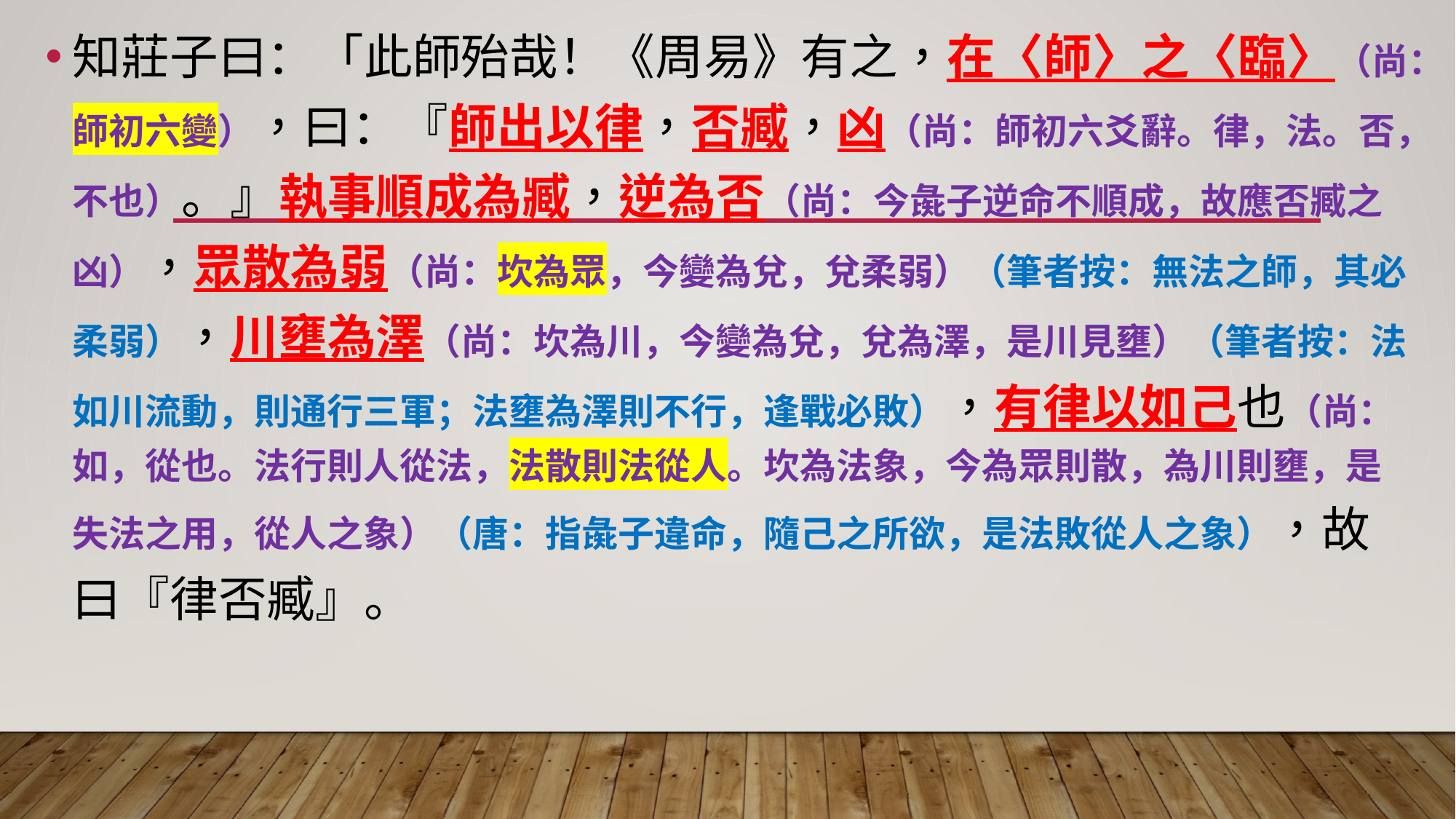

知莊子曰：「此師殆哉！《周易》有之，在〈師〉之〈臨〉（尚：師初六變），曰：『師出以律，否臧，凶（尚：師初六爻辭。律，法。否，不也）。』執事順成為臧，逆為否（尚：今彘子逆命不順成，故應否臧之凶），眾散為弱（尚：坎為眾，今變為兌，兌柔弱）（筆者按：無法之師，其必柔弱），川壅為澤（尚：坎為川，今變為兌，兌為澤，是川見壅）（筆者按：法如川流動，則通行三軍；法壅為澤則不行，逢戰必敗），有律以如己也（尚：如，從也。法行則人從法，法散則法從人。坎為法象，今為眾則散，為川則壅，是失法之用，從人之象）（唐：指彘子違命，隨己之所欲，是法敗從人之象），故曰『律否臧』。